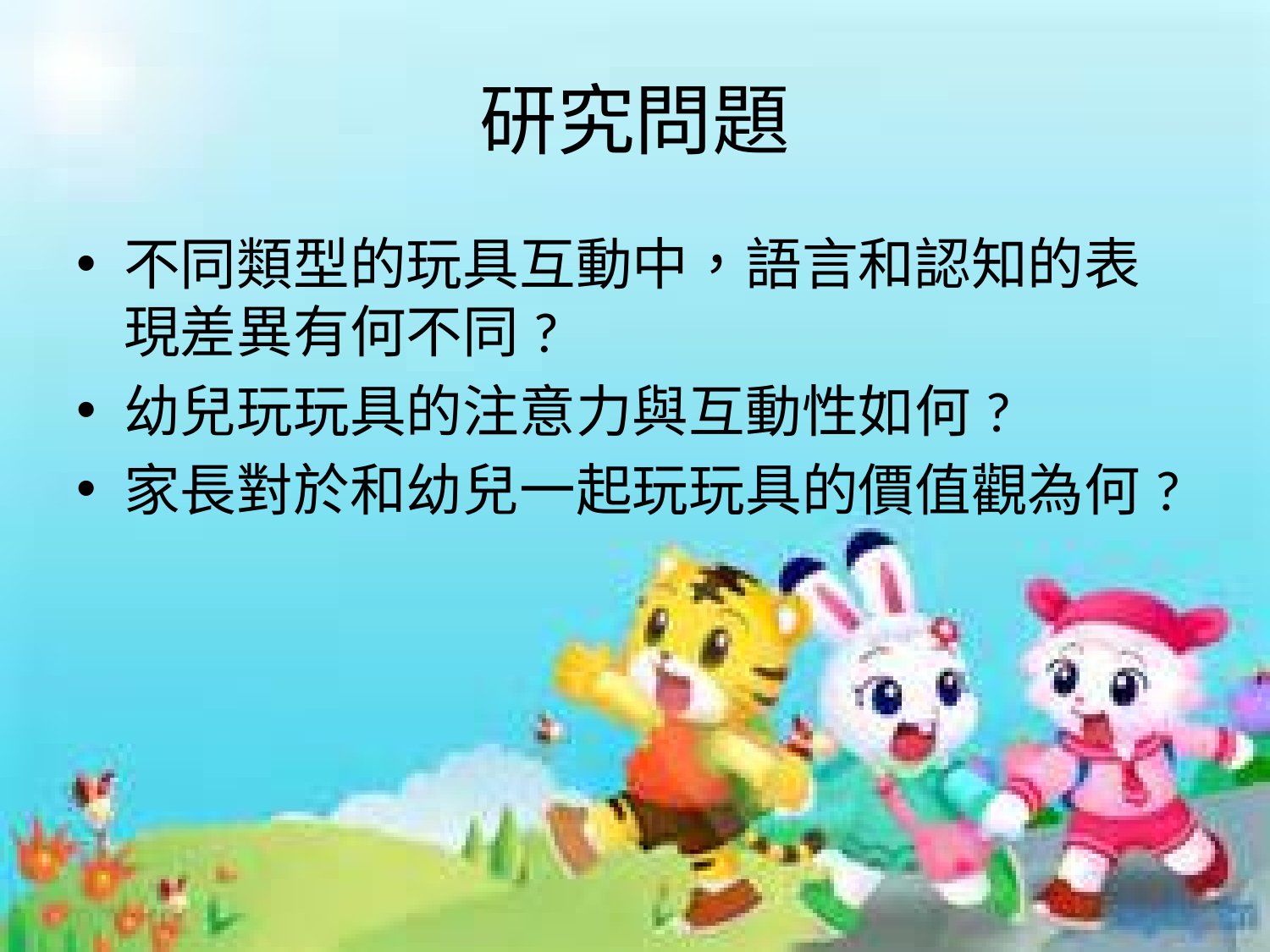

# 研究問題
不同類型的玩具互動中，語言和認知的表現差異有何不同?
幼兒玩玩具的注意力與互動性如何?
家長對於和幼兒一起玩玩具的價值觀為何?